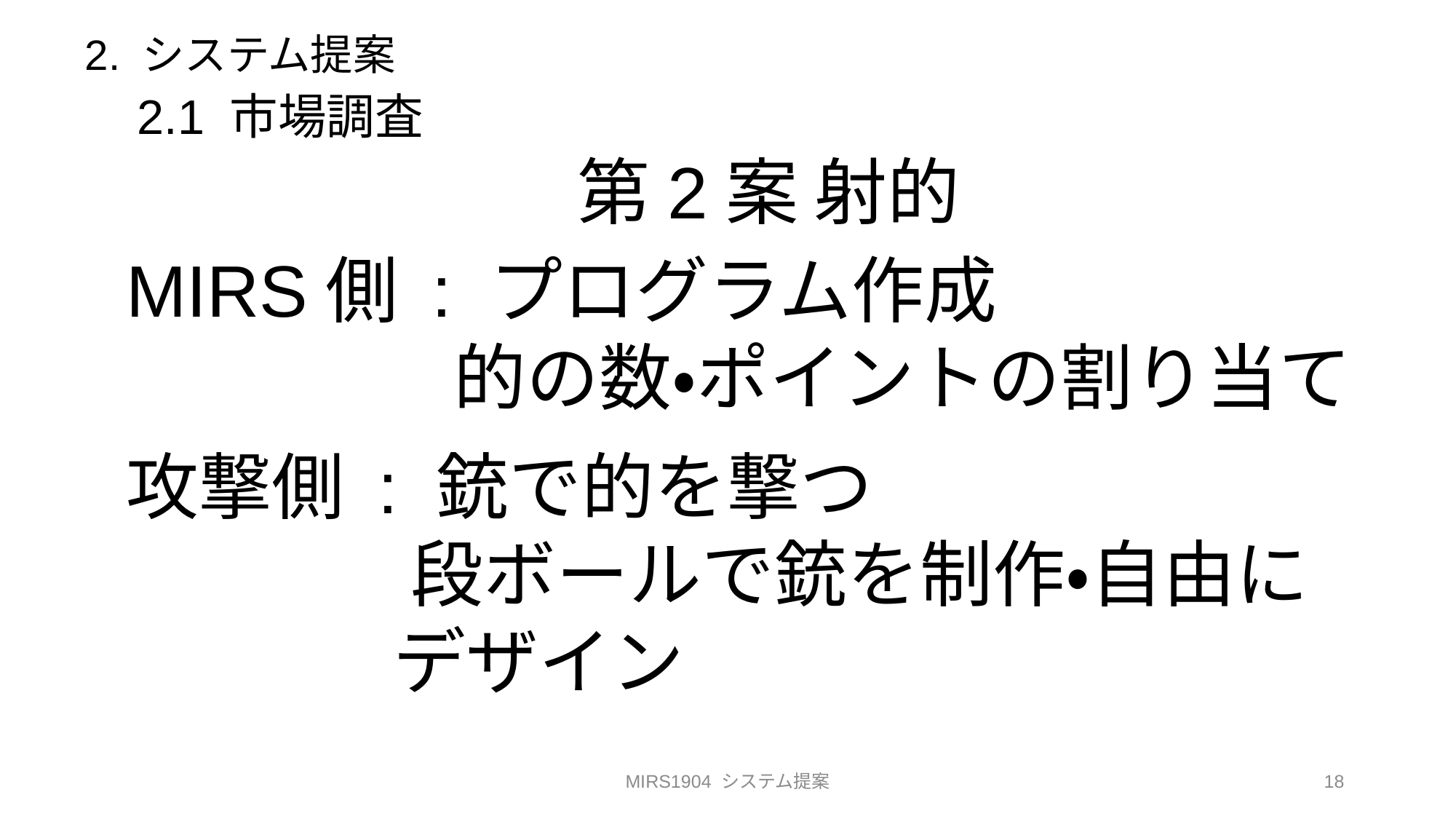

# 2. システム提案
2.1 市場調査
第2案 射的
MIRS側 : プログラム作成
			的の数・ポイントの割り当て

攻撃側 : 銃で的を撃つ
		   段ボールで銃を制作・自由に
　　　   デザイン
MIRS1904 システム提案
18